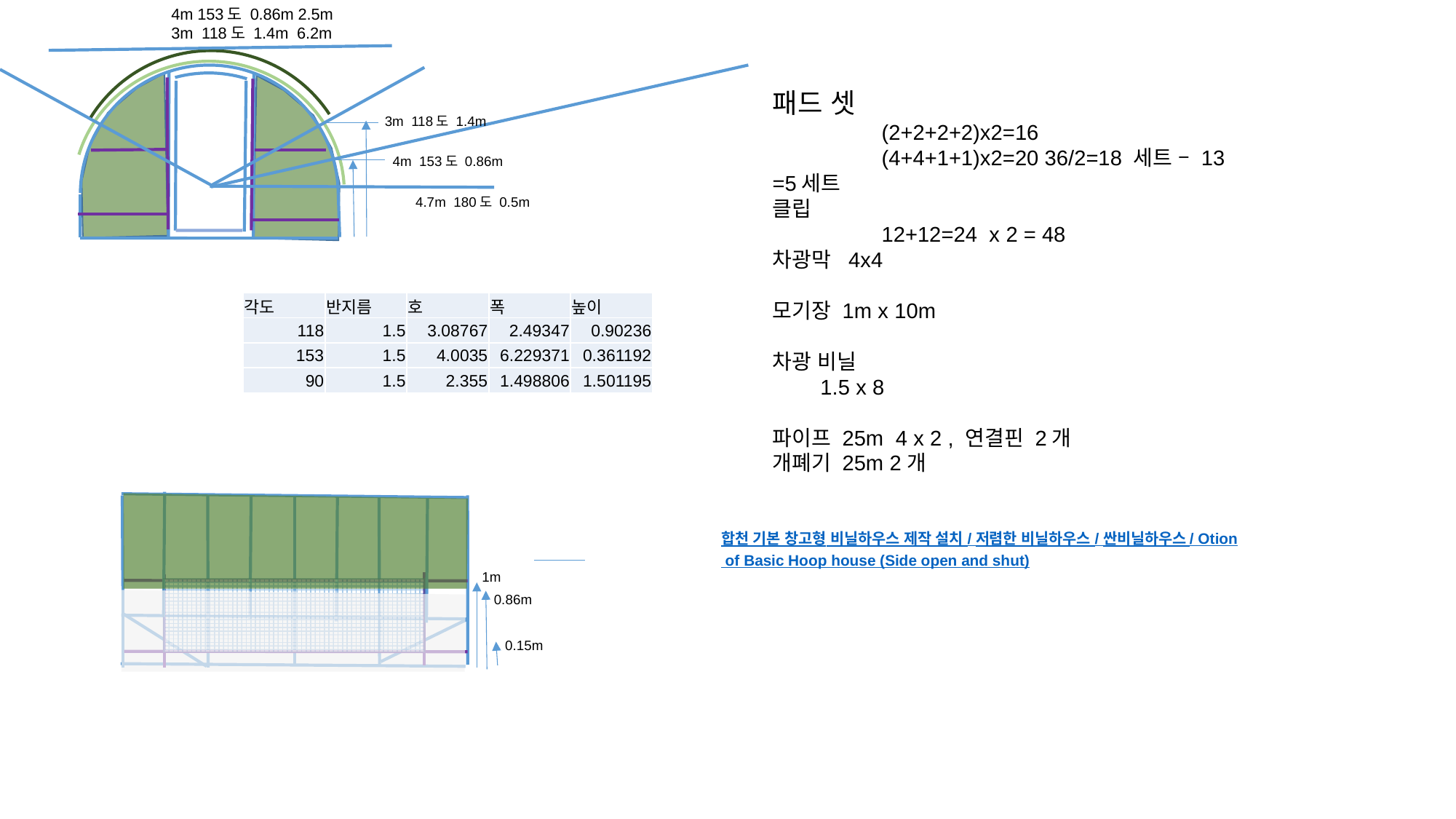

4m 153도 0.86m 2.5m
3m  118도 1.4m  6.2m

패드 셋
	(2+2+2+2)x2=16
	(4+4+1+1)x2=20 36/2=18 세트 – 13 =5세트
클립
	12+12=24  x 2 = 48
차광막  4x4

모기장 1m x 10m

차광 비닐
        1.5 x 8

파이프 25m  4 x 2 , 연결핀 2개
개폐기 25m 2개

3m  118도 1.4m
4m  153도 0.86m
4.7m  180도 0.5m
| 각도 | 반지름 | 호 | 폭 | 높이 |
| --- | --- | --- | --- | --- |
| 118 | 1.5 | 3.08767 | 2.49347 | 0.90236 |
| 153 | 1.5 | 4.0035 | 6.229371 | 0.361192 |
| 90 | 1.5 | 2.355 | 1.498806 | 1.501195 |

합천 기본 창고형 비닐하우스 제작 설치 / 저렴한 비닐하우스 / 싼비닐하우스 / Otion of Basic Hoop house (Side open and shut)
1m

0.86m

0.15m